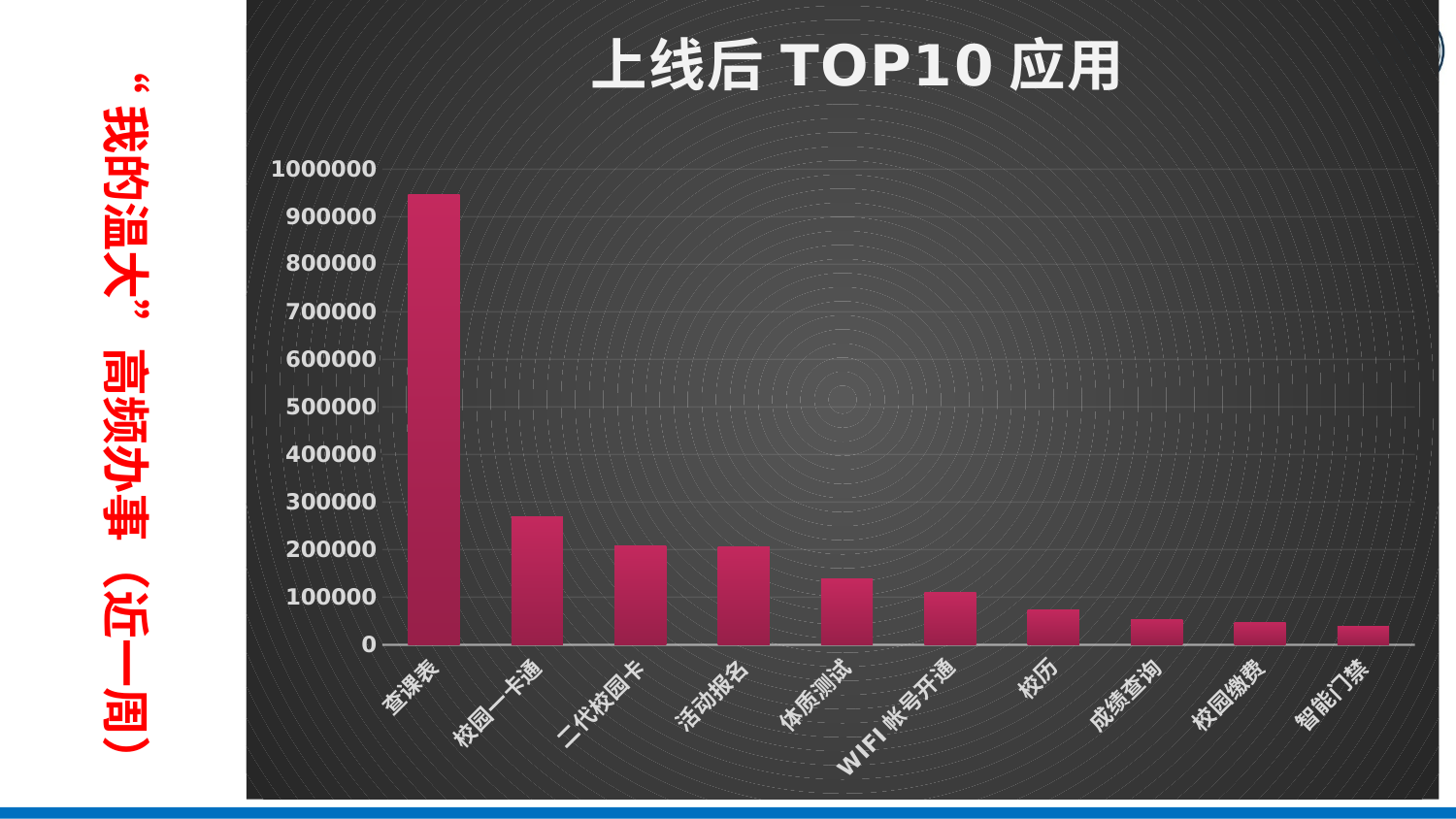

### Chart: 上线后TOP10应用

| Category |  |
|---|---|
| 查课表 | 945539.0 |
| 校园一卡通 | 270099.0 |
| 二代校园卡 | 207622.0 |
| 活动报名 | 205978.0 |
| 体质测试 | 137890.0 |
| WIFI帐号开通 | 109510.0 |
| 校历 | 73352.0 |
| 成绩查询 | 53884.0 |
| 校园缴费 | 46995.0 |
| 智能门禁 | 37817.0 |
“我的温大”高频办事（近一周）